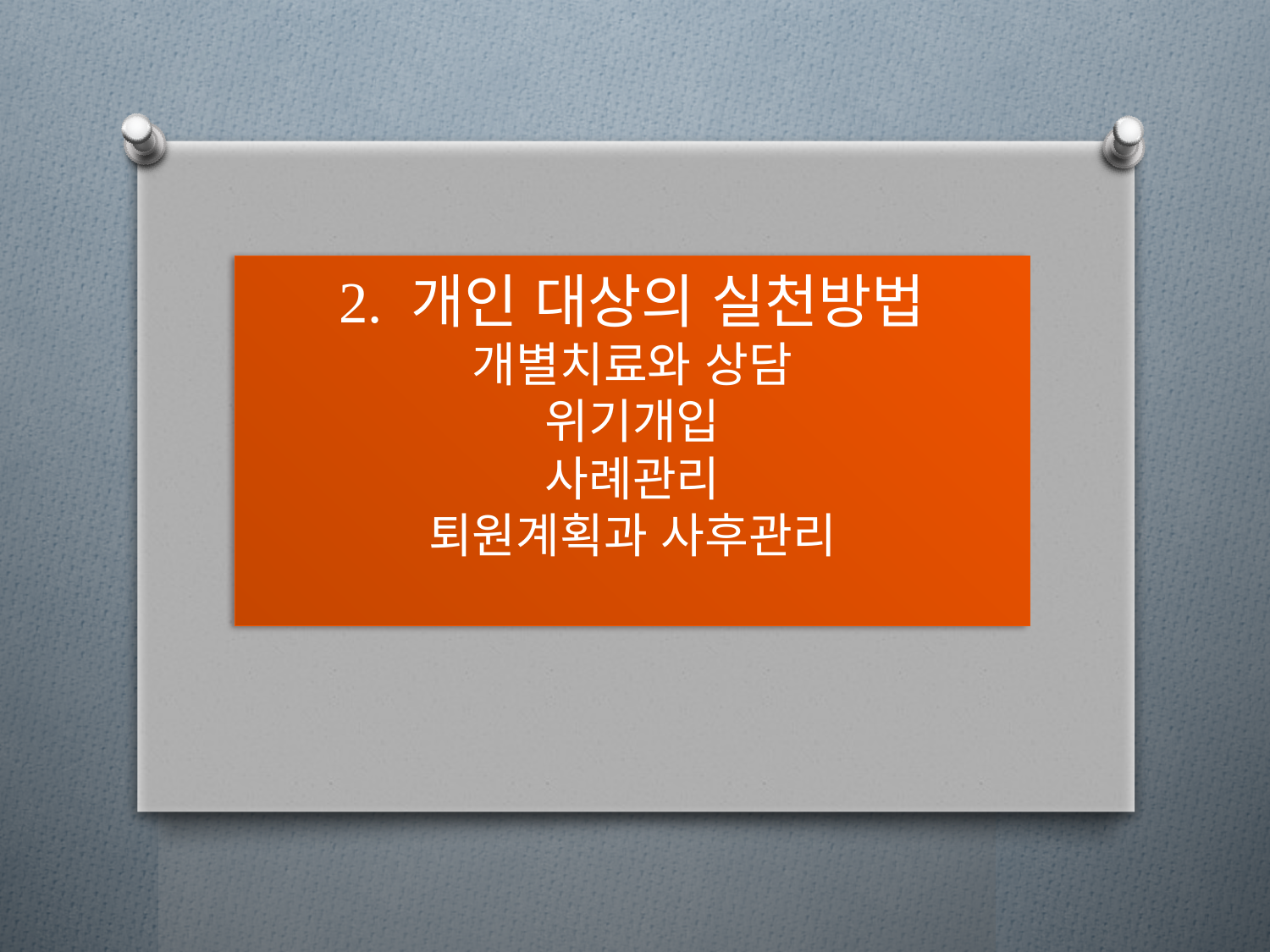

# 2. 개인 대상의 실천방법 개별치료와 상담 위기개입 사례관리 퇴원계획과 사후관리